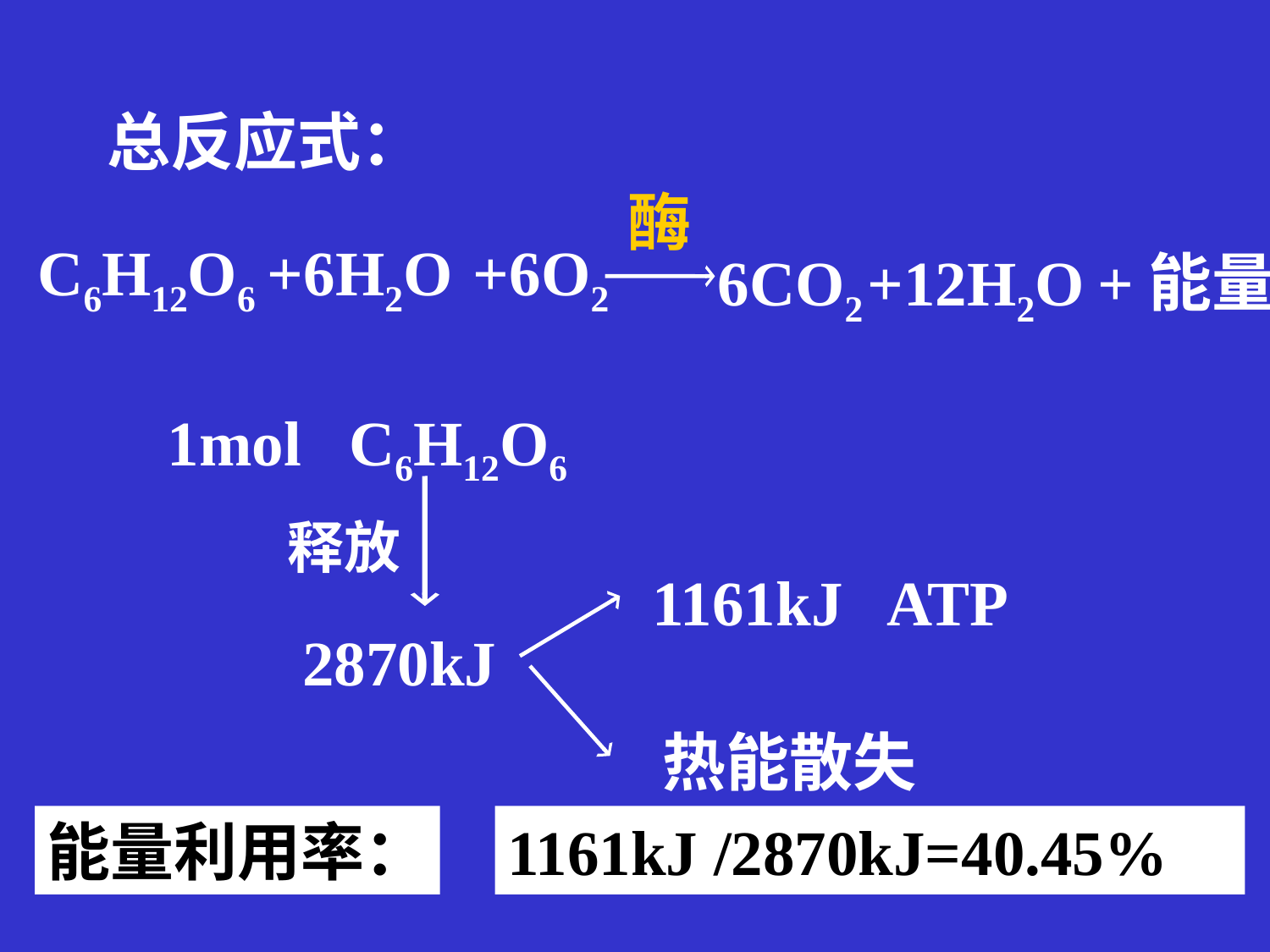

总反应式：
酶

C6H12O6
+6H2O
 +6O2
6CO2
+12H2O
+能量
1mol   C6H12O6

释放
1161kJ   ATP

2870kJ

热能散失
能量利用率：
1161kJ /2870kJ=40.45%